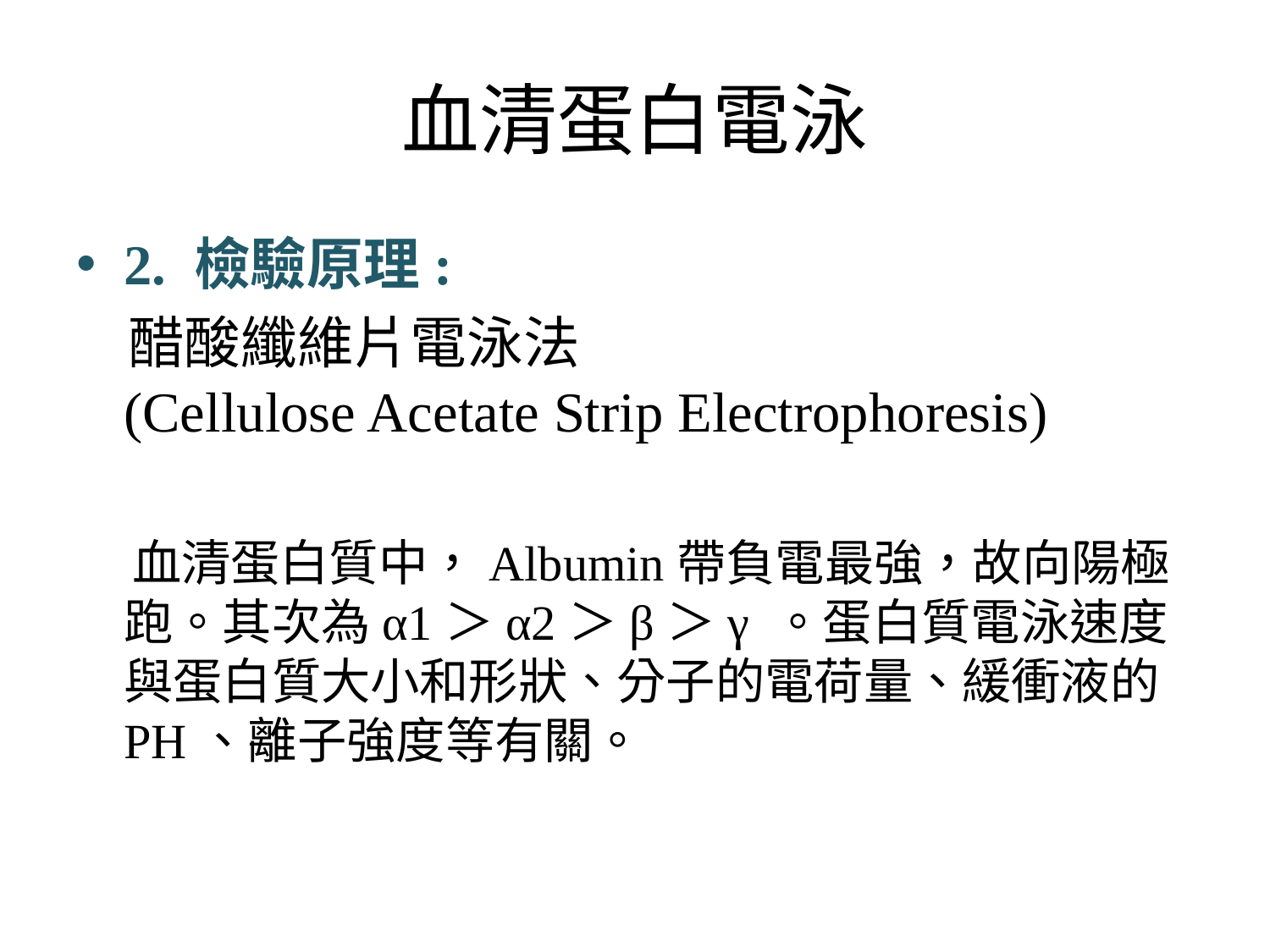

# 血清蛋白電泳
2. 檢驗原理:
   醋酸纖維片電泳法
(Cellulose Acetate Strip Electrophoresis)

    血清蛋白質中，Albumin帶負電最強，故向陽極跑。其次為α1＞α2＞β＞γ 。蛋白質電泳速度與蛋白質大小和形狀、分子的電荷量、緩衝液的PH、離子強度等有關。